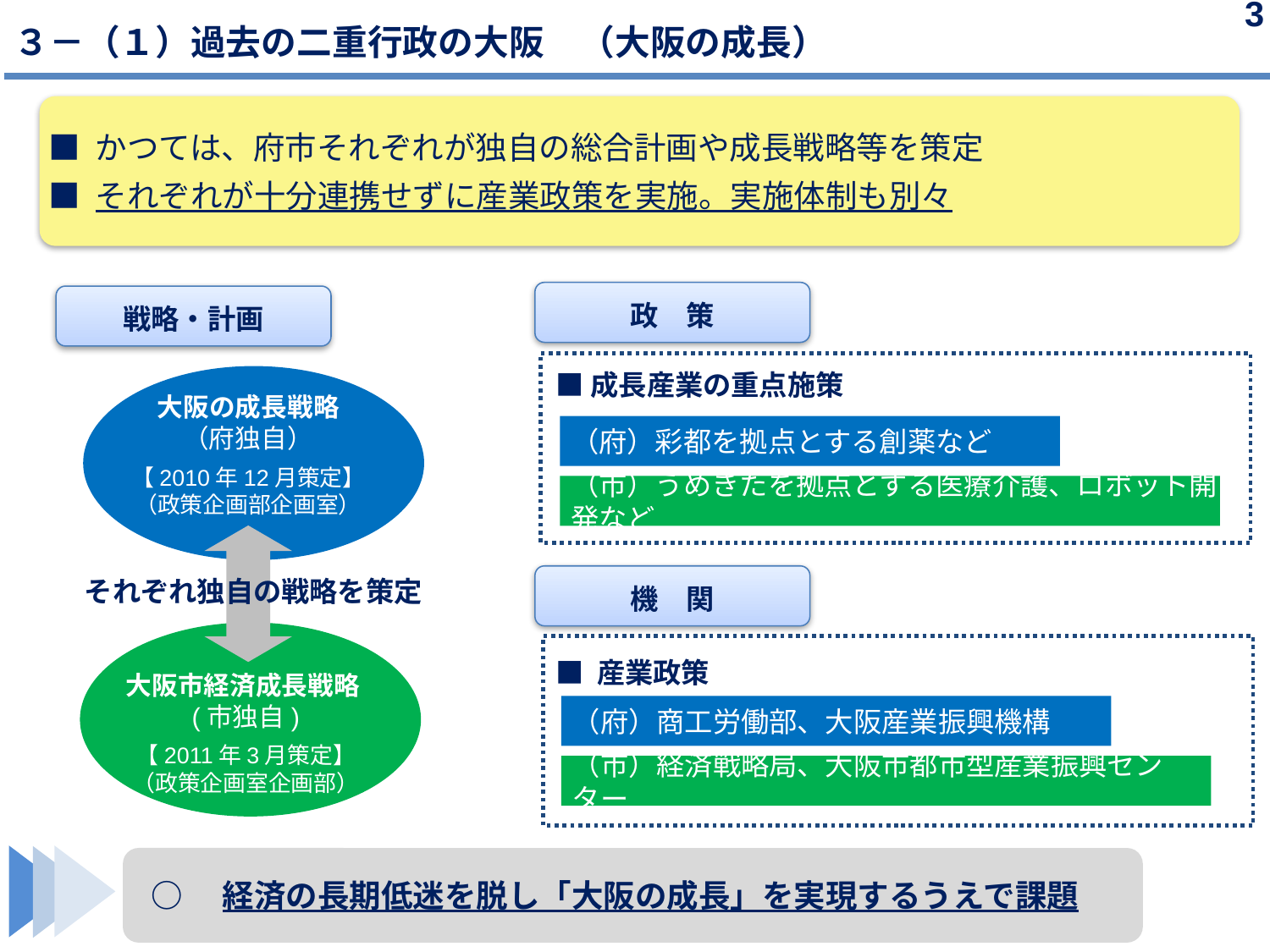

3
 ３－（１）過去の二重行政の大阪　（大阪の成長）
■ かつては、府市それぞれが独自の総合計画や成長戦略等を策定
■ それぞれが十分連携せずに産業政策を実施。実施体制も別々
政　策
戦略・計画

■成長産業の重点施策

大阪の成長戦略
（府独自）
【2010年12月策定】
（政策企画部企画室）
（府）彩都を拠点とする創薬など
（市）うめきたを拠点とする医療介護、ロボット開発など

機　関
それぞれ独自の戦略を策定

大阪市経済成長戦略
(市独自)
【2011年3月策定】
（政策企画室企画部）

■ 産業政策
（府）商工労働部、大阪産業振興機構
（市）経済戦略局、大阪市都市型産業振興センター
○　経済の長期低迷を脱し「大阪の成長」を実現するうえで課題